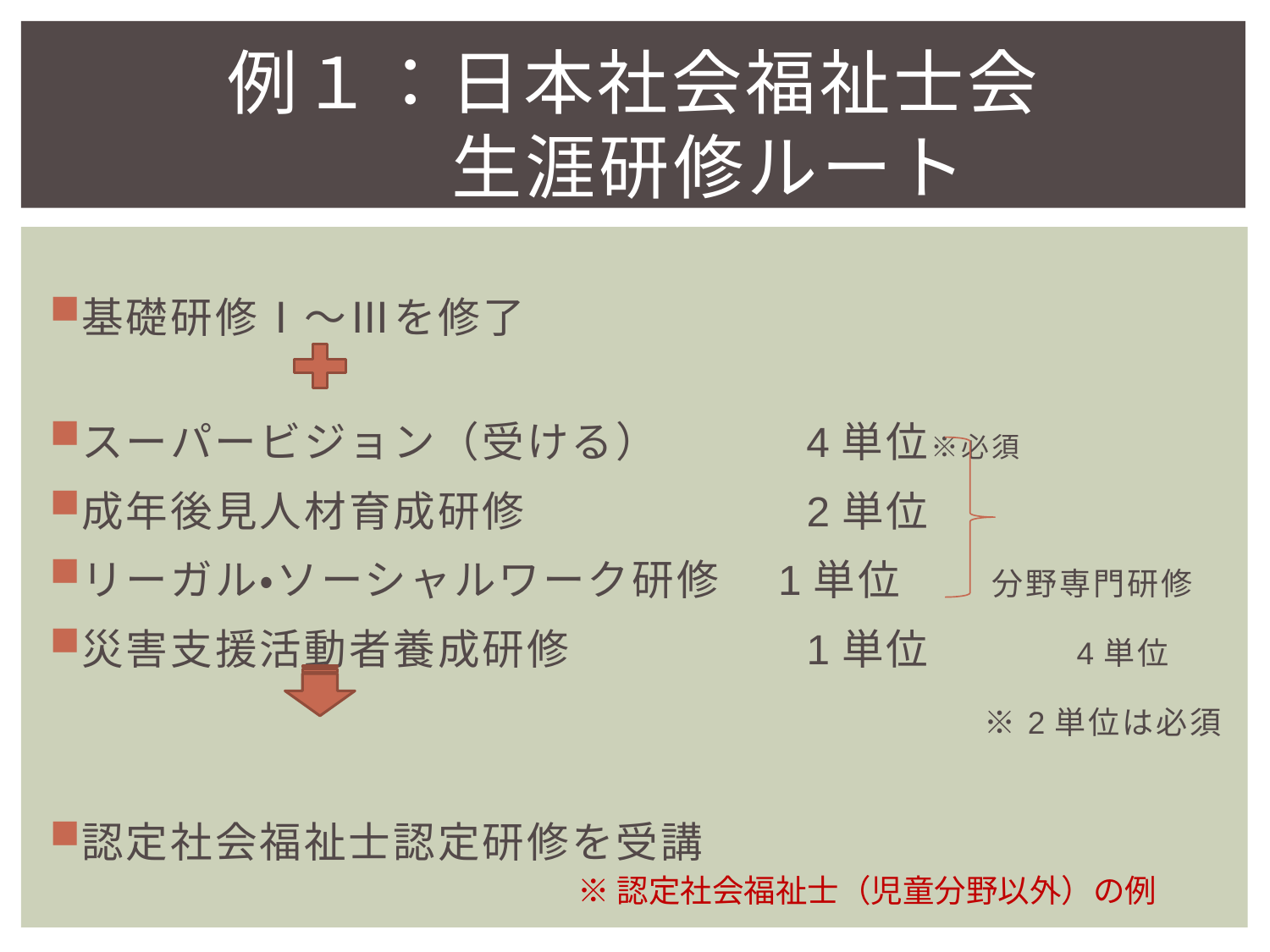

# 例１：日本社会福祉士会 　　生涯研修ルート
基礎研修Ⅰ～Ⅲを修了

スーパービジョン（受ける）　　　4単位※必須
成年後見人材育成研修　　　　　　2単位
リーガル・ソーシャルワーク研修　1単位　　分野専門研修
災害支援活動者養成研修　　　　　1単位　　　4単位
　　　　　　　　　　　　　　　　　　　　　※2単位は必須

認定社会福祉士認定研修を受講

※認定社会福祉士（児童分野以外）の例